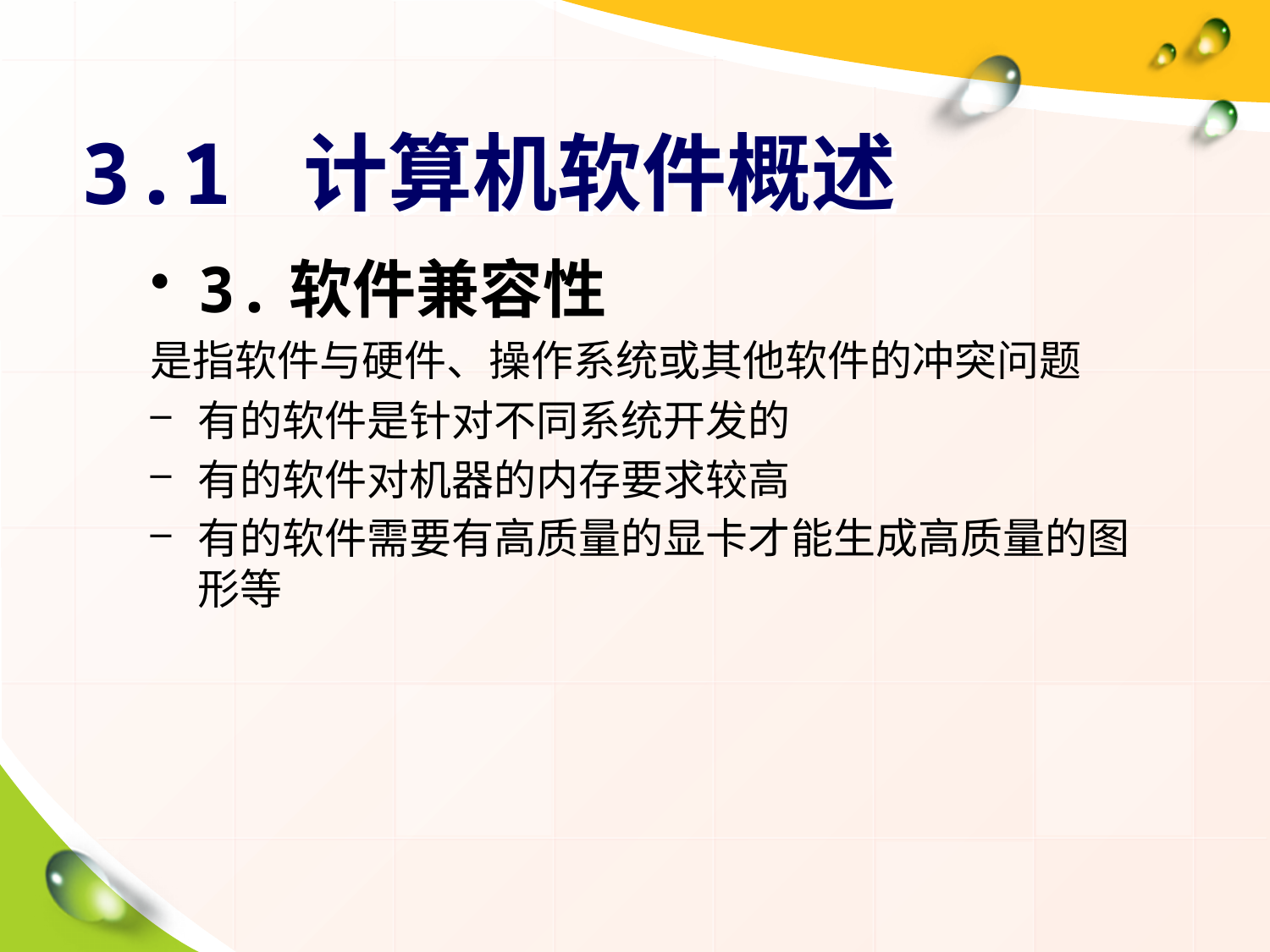

# 3.1 计算机软件概述
3.软件兼容性
是指软件与硬件、操作系统或其他软件的冲突问题
有的软件是针对不同系统开发的
有的软件对机器的内存要求较高
有的软件需要有高质量的显卡才能生成高质量的图形等